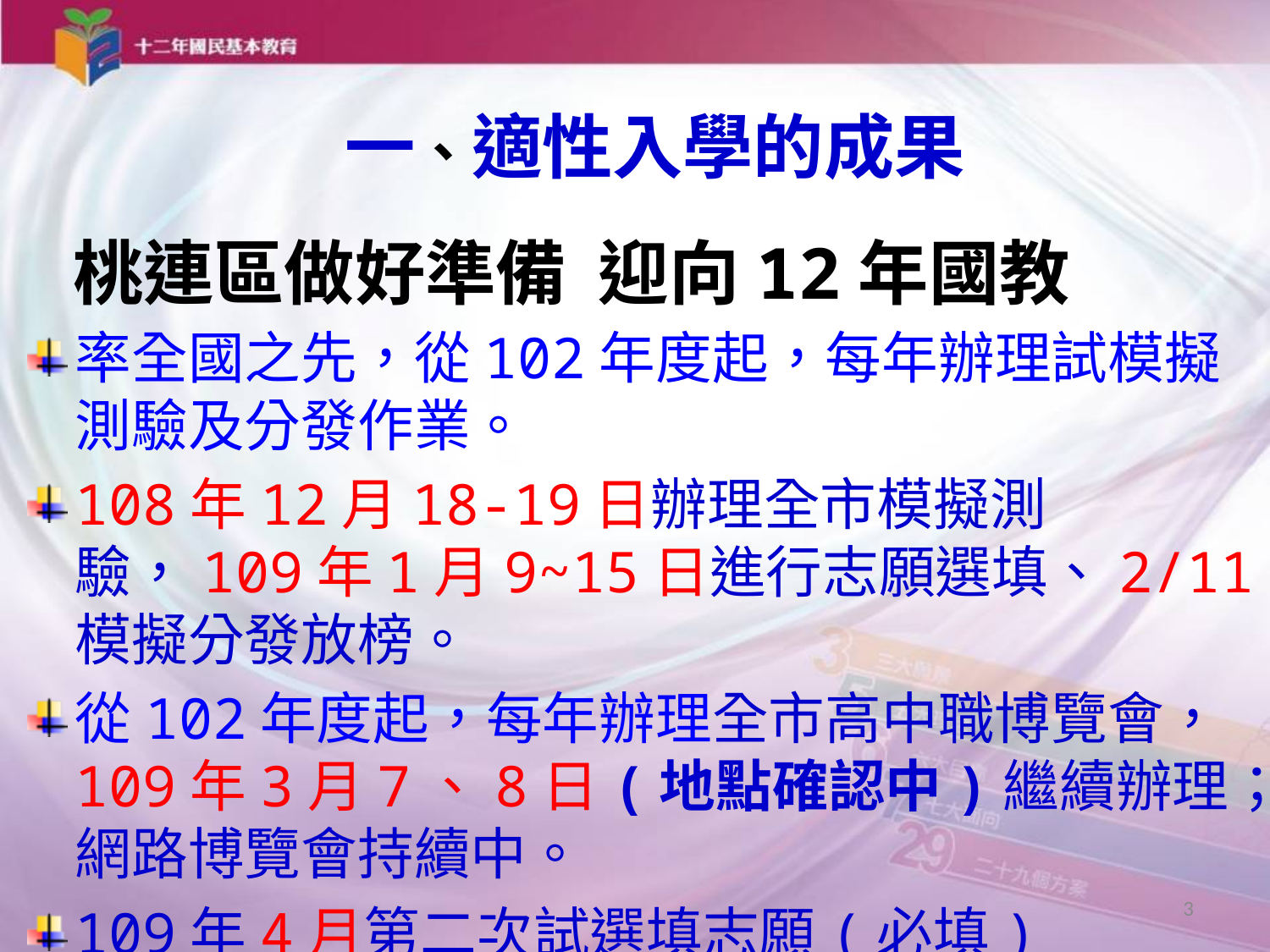

一、適性入學的成果
桃連區做好準備  迎向12年國教
率全國之先，從102年度起，每年辦理試模擬測驗及分發作業。
108年12月18-19日辦理全市模擬測驗，109年1月9~15日進行志願選填、2/11模擬分發放榜。
從102年度起，每年辦理全市高中職博覽會，109年3月7、8日(地點確認中)繼續辦理；網路博覽會持續中。
109年4月第二次試選填志願(必填)

3